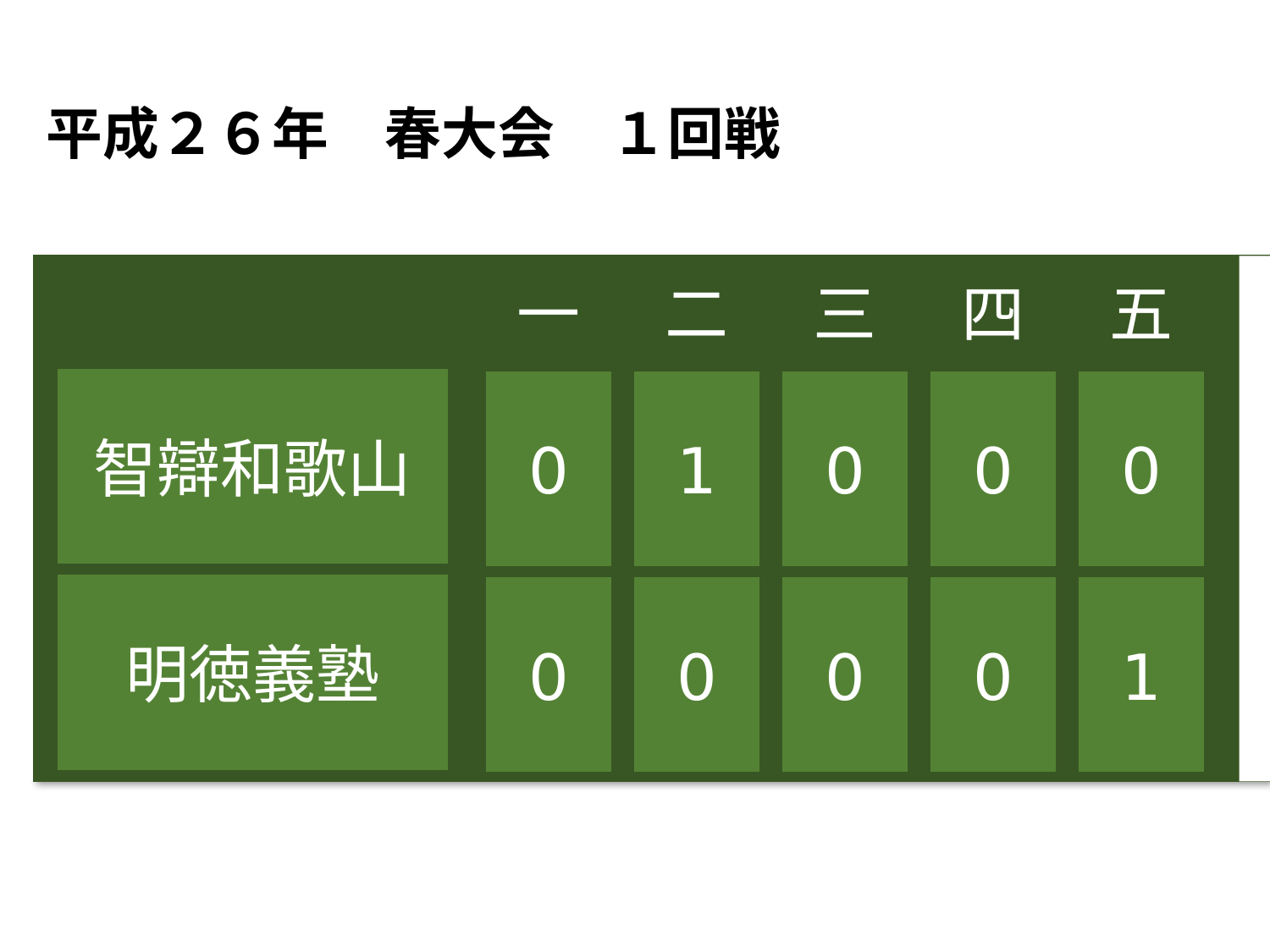

平成２６年　春大会　１回戦

一
二
三
四
五
六
七
八
九
十
十二
十三
十四
十五
合計
十一
0
1
0
0
0
0
0
0
0
0
0
1
0
0
0
2
0
0
0
0
1
0
0
0
0
0
0
1
0
0
1X
3
智辯和歌山
明徳義塾